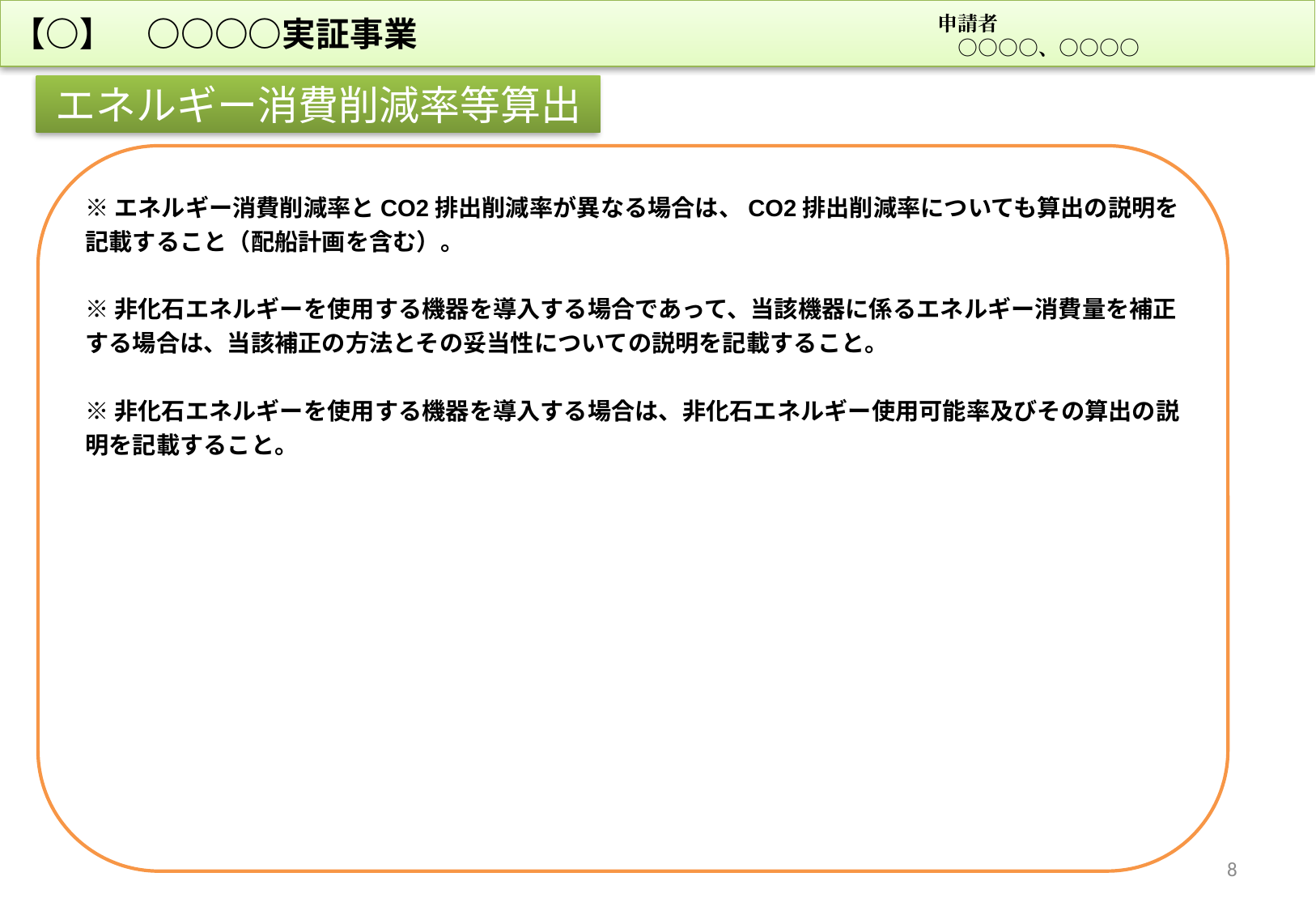

【○】　○○○○実証事業
申請者
　○○○○、○○○○
エネルギー消費削減率等算出
※エネルギー消費削減率とCO2排出削減率が異なる場合は、CO2排出削減率についても算出の説明を記載すること（配船計画を含む）。

※非化石エネルギーを使用する機器を導入する場合であって、当該機器に係るエネルギー消費量を補正する場合は、当該補正の方法とその妥当性についての説明を記載すること。

※非化石エネルギーを使用する機器を導入する場合は、非化石エネルギー使用可能率及びその算出の説明を記載すること。
8